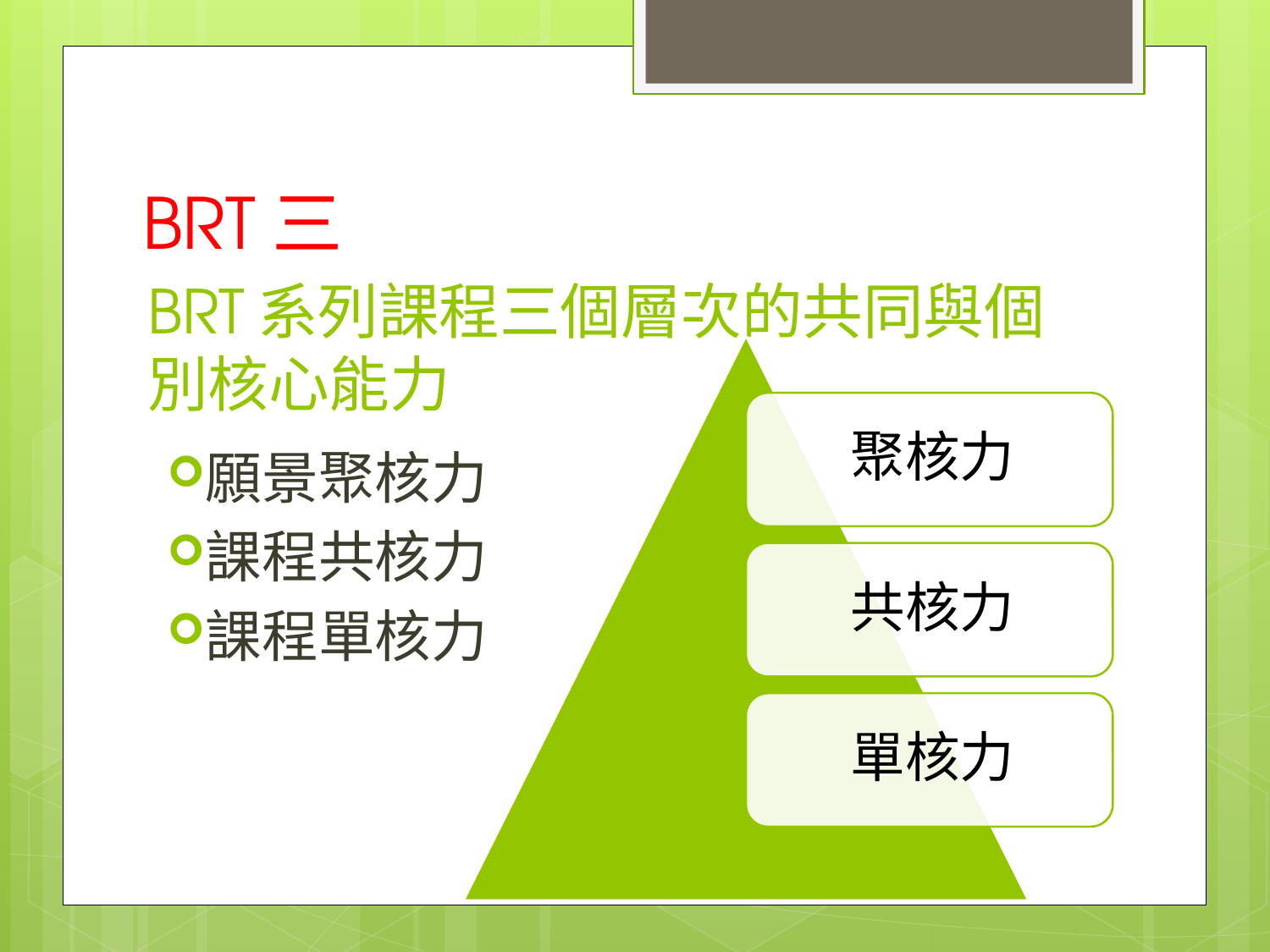

BRT三
# BRT系列課程三個層次的共同與個別核心能力
聚核力
共核力
單核力
願景聚核力
課程共核力
課程單核力